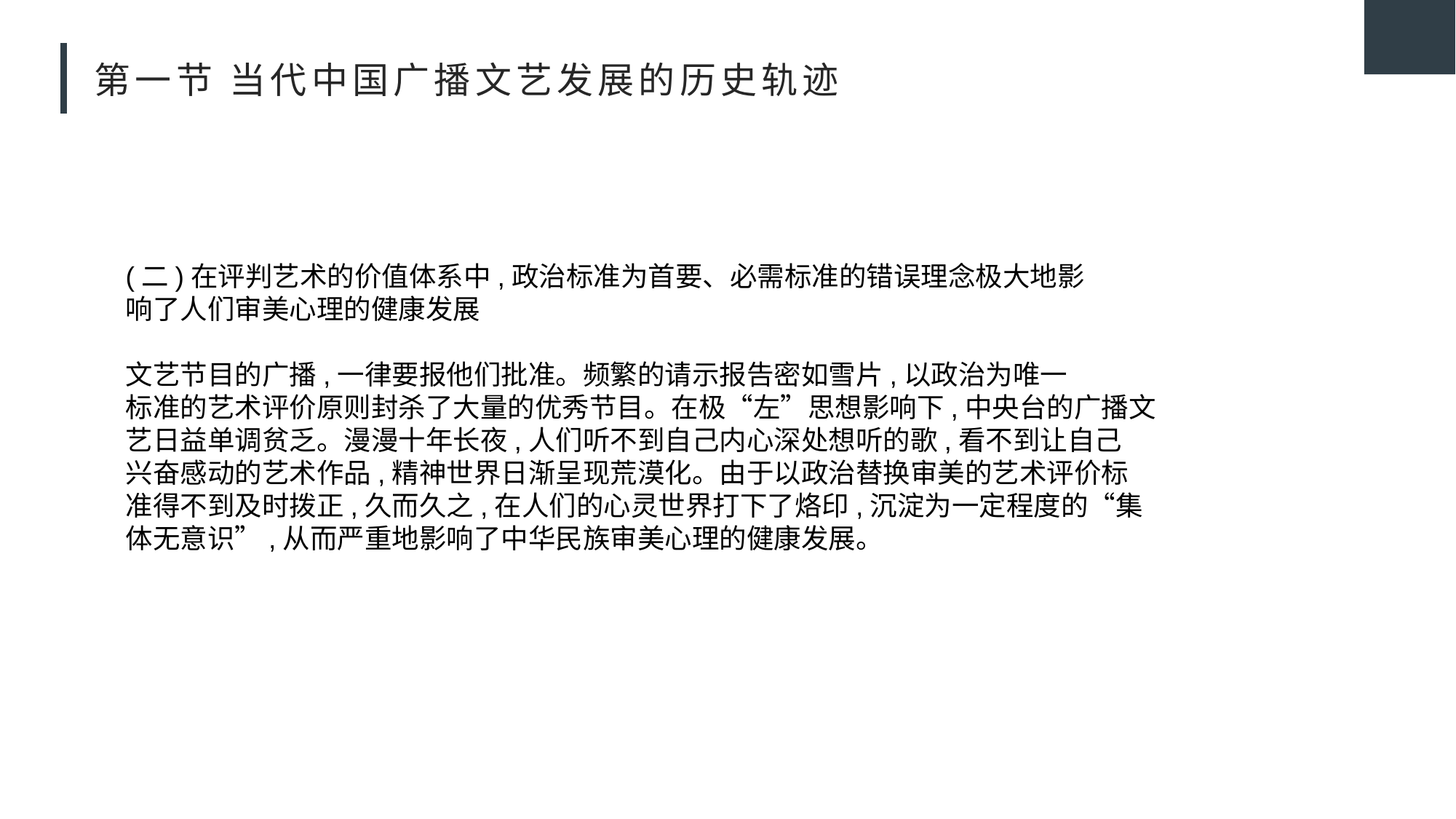

# 第一节 当代中国广播文艺发展的历史轨迹
(二)在评判艺术的价值体系中,政治标准为首要、必需标准的错误理念极大地影
响了人们审美心理的健康发展

文艺节目的广播,一律要报他们批准。频繁的请示报告密如雪片,以政治为唯一
标准的艺术评价原则封杀了大量的优秀节目。在极“左”思想影响下,中央台的广播文
艺日益单调贫乏。漫漫十年长夜,人们听不到自己内心深处想听的歌,看不到让自己
兴奋感动的艺术作品,精神世界日渐呈现荒漠化。由于以政治替换审美的艺术评价标
准得不到及时拨正,久而久之,在人们的心灵世界打下了烙印,沉淀为一定程度的“集
体无意识”,从而严重地影响了中华民族审美心理的健康发展。